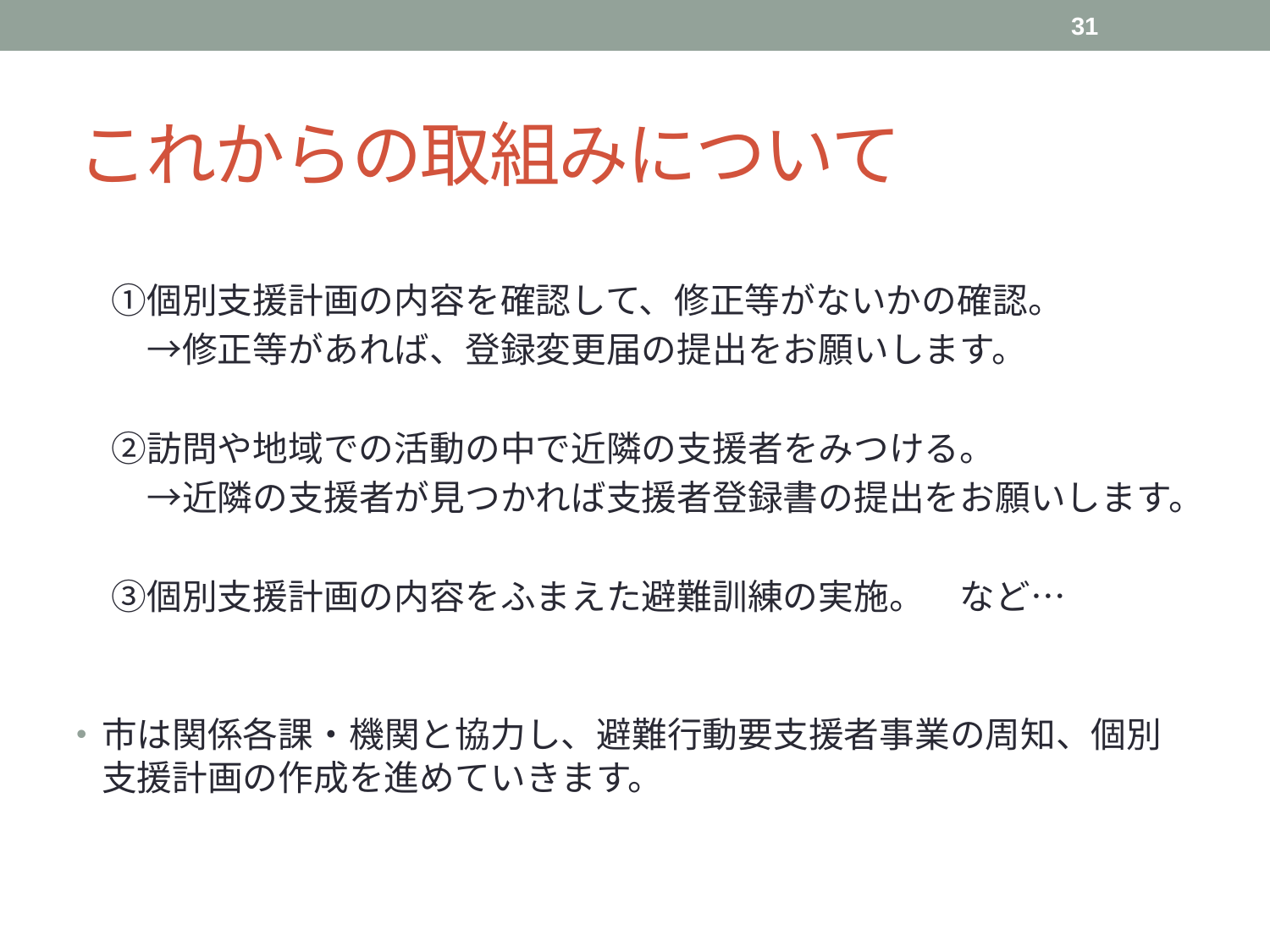

31
# これからの取組みについて

　①個別支援計画の内容を確認して、修正等がないかの確認。
　　→修正等があれば、登録変更届の提出をお願いします。

　②訪問や地域での活動の中で近隣の支援者をみつける。
　　→近隣の支援者が見つかれば支援者登録書の提出をお願いします。

　③個別支援計画の内容をふまえた避難訓練の実施。　など…

市は関係各課・機関と協力し、避難行動要支援者事業の周知、個別支援計画の作成を進めていきます。